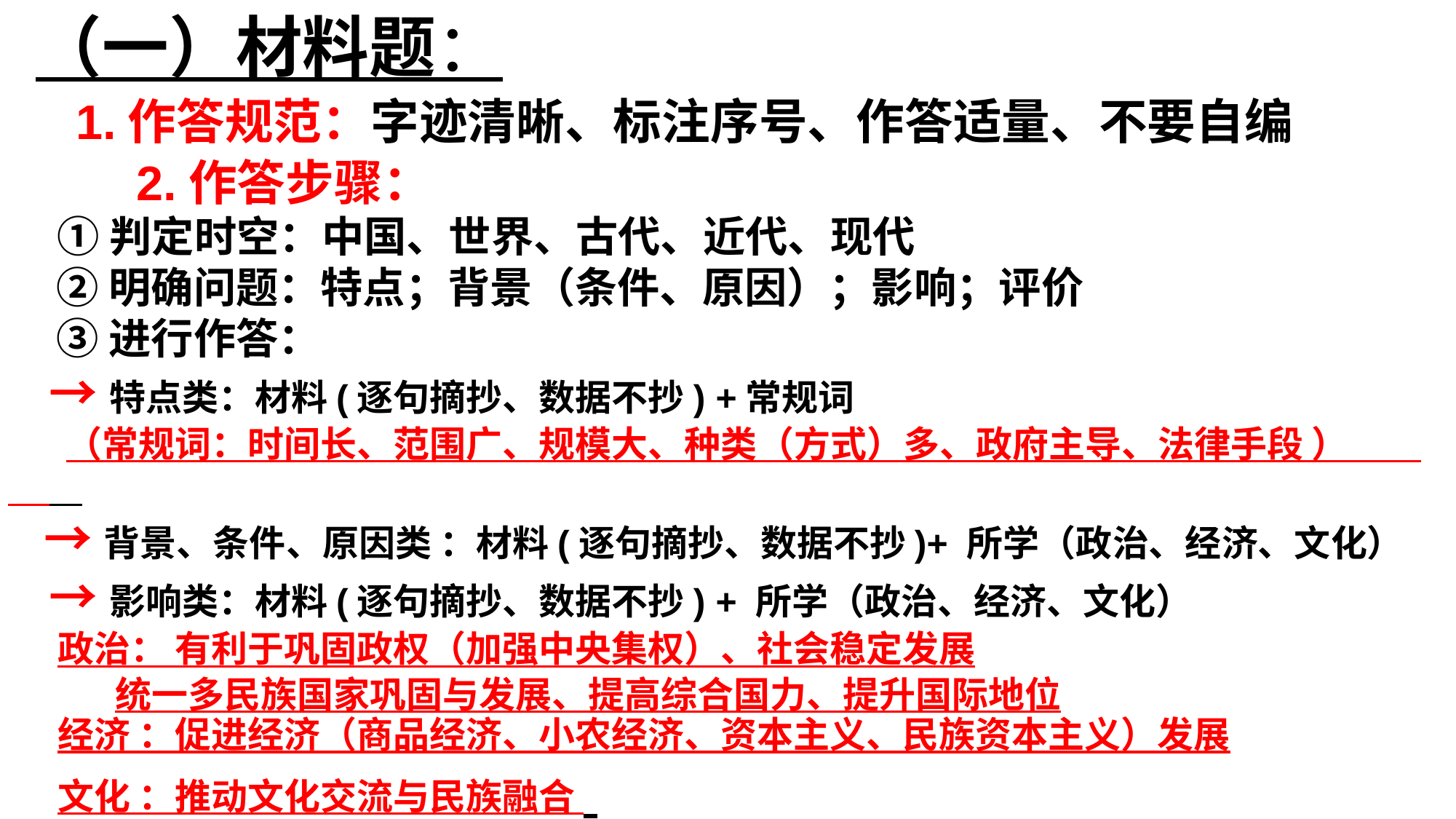

（一）材料题：
    1.作答规范：字迹清晰、标注序号、作答适量、不要自编
           2.作答步骤：
      ①判定时空：中国、世界、古代、近代、现代
     ②明确问题：特点；背景（条件、原因）；影响；评价
     ③进行作答：
     →特点类：材料(逐句摘抄、数据不抄) +常规词
      （常规词：时间长、范围广、规模大、种类（方式）多、政府主导、法律手段 ）
    →背景、条件、原因类 ：材料(逐句摘抄、数据不抄)+ 所学（政治、经济、文化）
     →影响类：材料(逐句摘抄、数据不抄) + 所学（政治、经济、文化）
     政治： 有利于巩固政权（加强中央集权）、社会稳定发展
            统一多民族国家巩固与发展、提高综合国力、提升国际地位
     经济 ：促进经济（商品经济、小农经济、资本主义、民族资本主义）发展
     文化 ：推动文化交流与民族融合